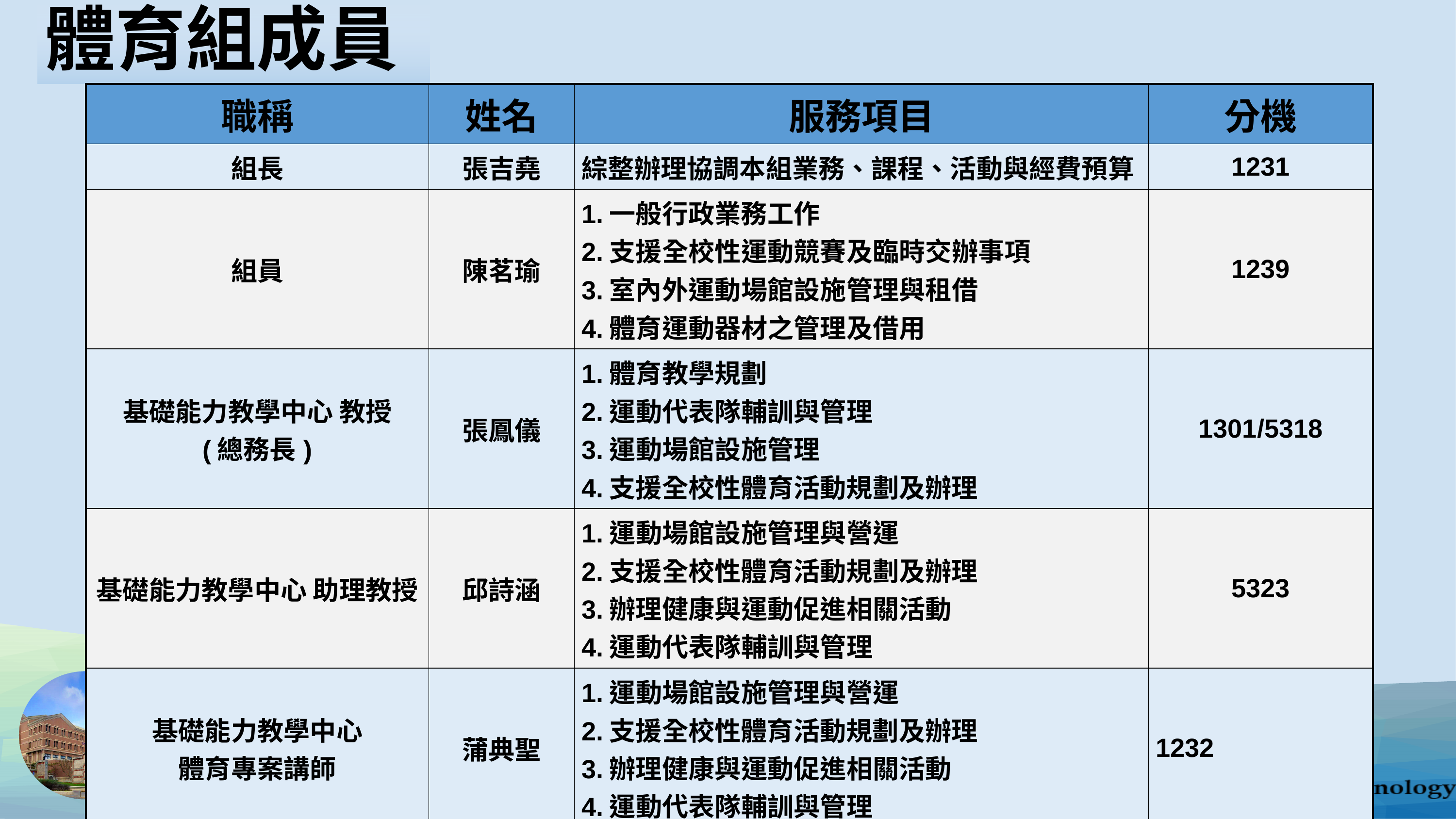

# 體育組成員
| 職稱 | 姓名 | 服務項目 | 分機 |
| --- | --- | --- | --- |
| 組長 | 張吉堯 | 綜整辦理協調本組業務、課程、活動與經費預算 | 1231 |
| 組員 | 陳茗瑜 | 1.一般行政業務工作 2.支援全校性運動競賽及臨時交辦事項 3.室內外運動場館設施管理與租借 4.體育運動器材之管理及借用 | 1239 |
| 基礎能力教學中心 教授 (總務長) | 張鳳儀 | 1.體育教學規劃 2.運動代表隊輔訓與管理 3.運動場館設施管理 4.支援全校性體育活動規劃及辦理 | 1301/5318 |
| 基礎能力教學中心 助理教授 | 邱詩涵 | 1.運動場館設施管理與營運 2.支援全校性體育活動規劃及辦理 3.辦理健康與運動促進相關活動 4.運動代表隊輔訓與管理 | 5323 |
| 基礎能力教學中心 體育專案講師 | 蒲典聖 | 1.運動場館設施管理與營運 2.支援全校性體育活動規劃及辦理 3.辦理健康與運動促進相關活動 4.運動代表隊輔訓與管理 | 1232 |